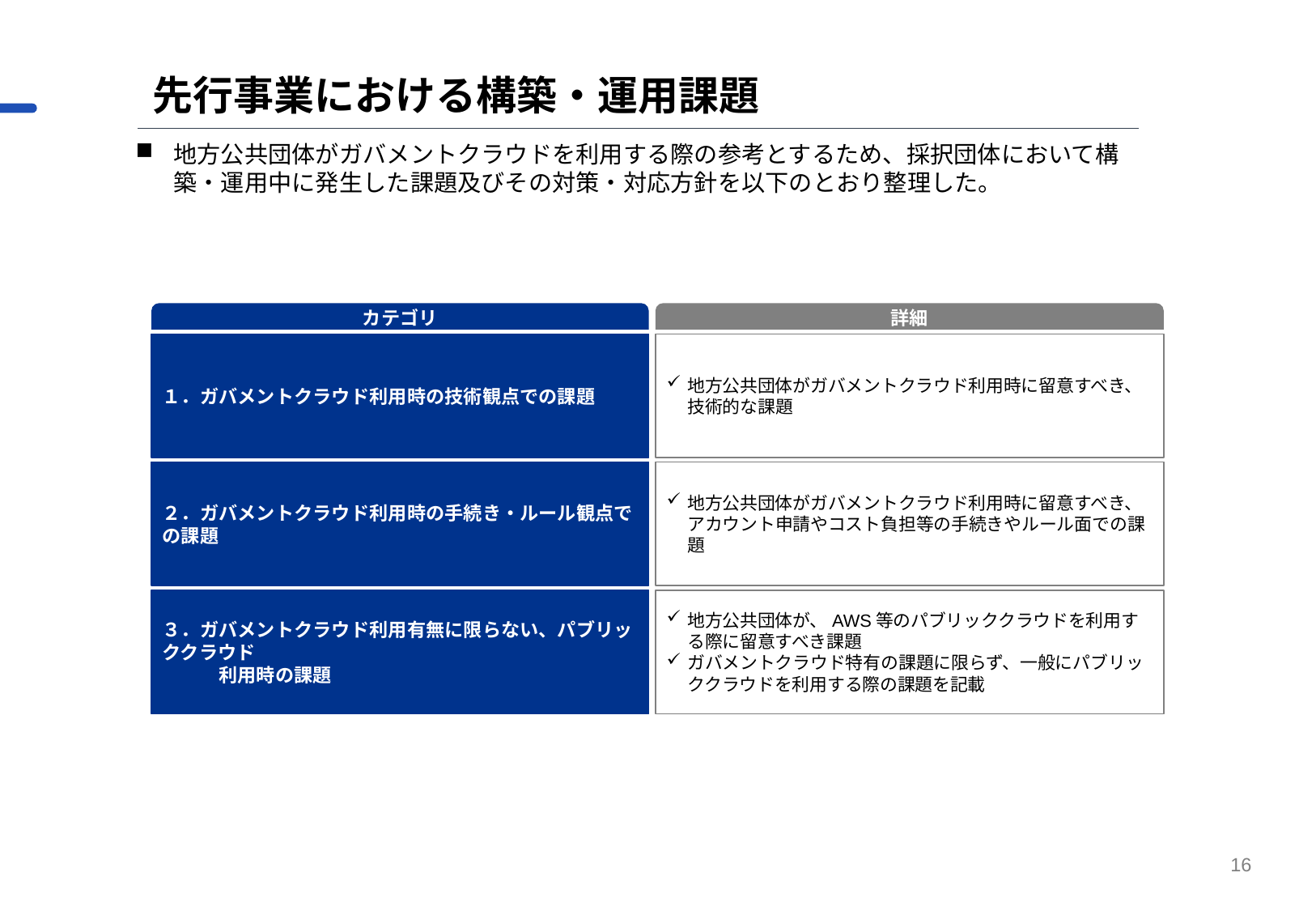

先行事業における構築・運用課題
地方公共団体がガバメントクラウドを利用する際の参考とするため、採択団体において構築・運用中に発生した課題及びその対策・対応方針を以下のとおり整理した。
カテゴリ
詳細
１．ガバメントクラウド利用時の技術観点での課題
地方公共団体がガバメントクラウド利用時に留意すべき、技術的な課題
２．ガバメントクラウド利用時の手続き・ルール観点での課題
地方公共団体がガバメントクラウド利用時に留意すべき、アカウント申請やコスト負担等の手続きやルール面での課題
３．ガバメントクラウド利用有無に限らない、パブリッククラウド
　　　利用時の課題
地方公共団体が、AWS等のパブリッククラウドを利用する際に留意すべき課題
ガバメントクラウド特有の課題に限らず、一般にパブリッククラウドを利用する際の課題を記載
16